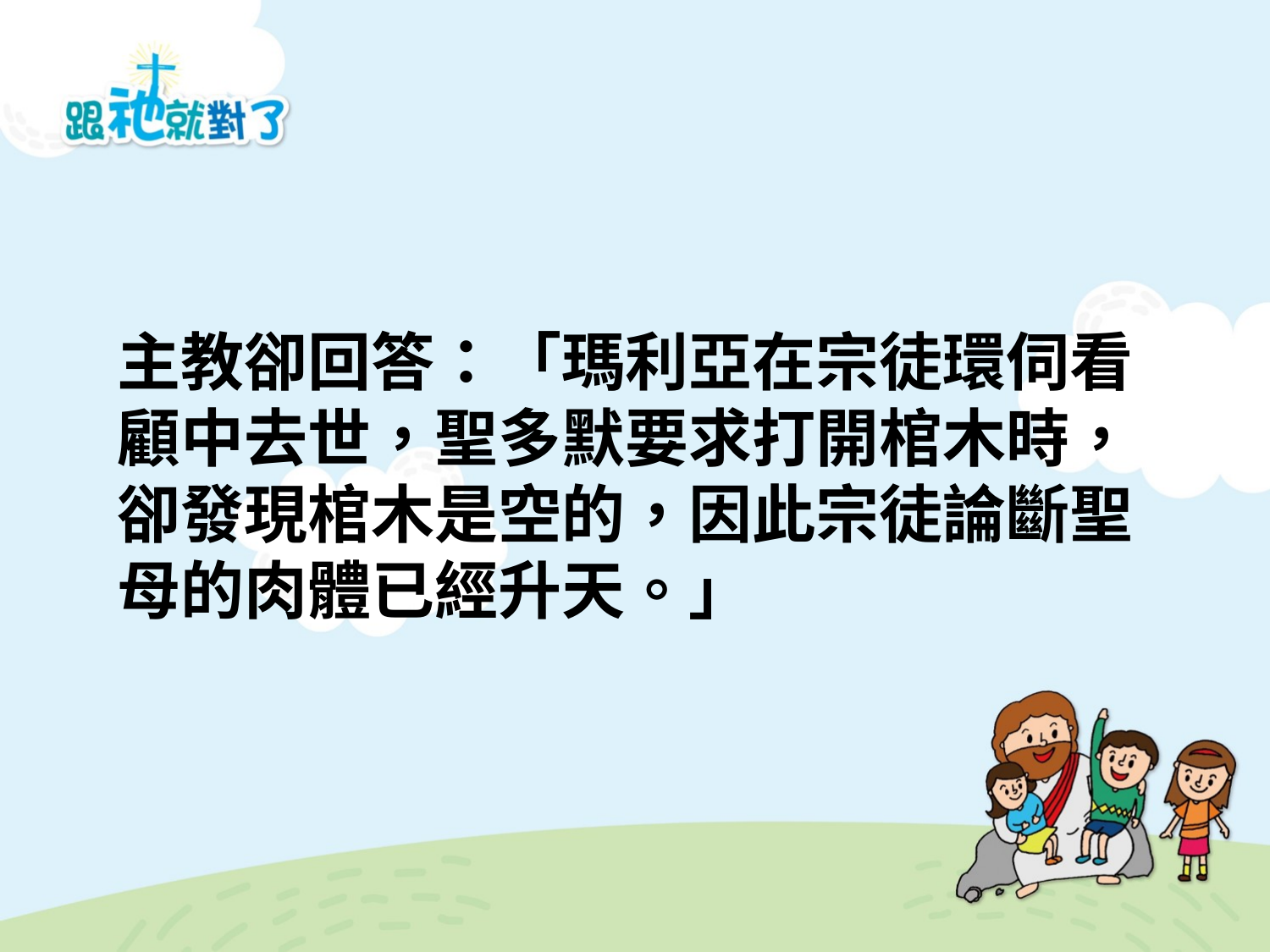

主教卻回答：「瑪利亞在宗徒環伺看顧中去世，聖多默要求打開棺木時，卻發現棺木是空的，因此宗徒論斷聖母的肉體已經升天。」